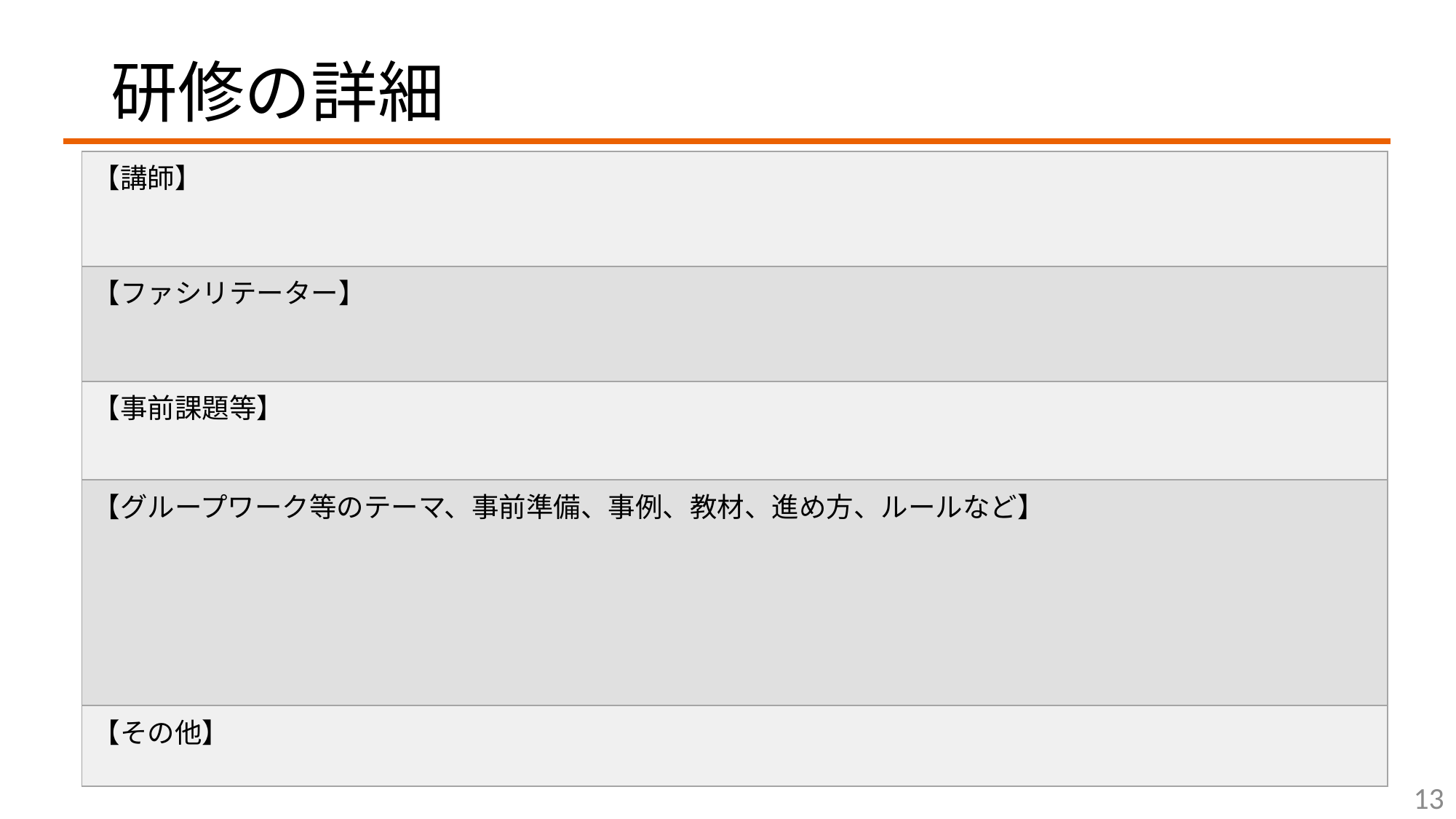

# 研修の詳細
| 【講師】 |
| --- |
| 【ファシリテーター】 |
| 【事前課題等】 |
| 【グループワーク等のテーマ、事前準備、事例、教材、進め方、ルールなど】 |
| 【その他】 |

13